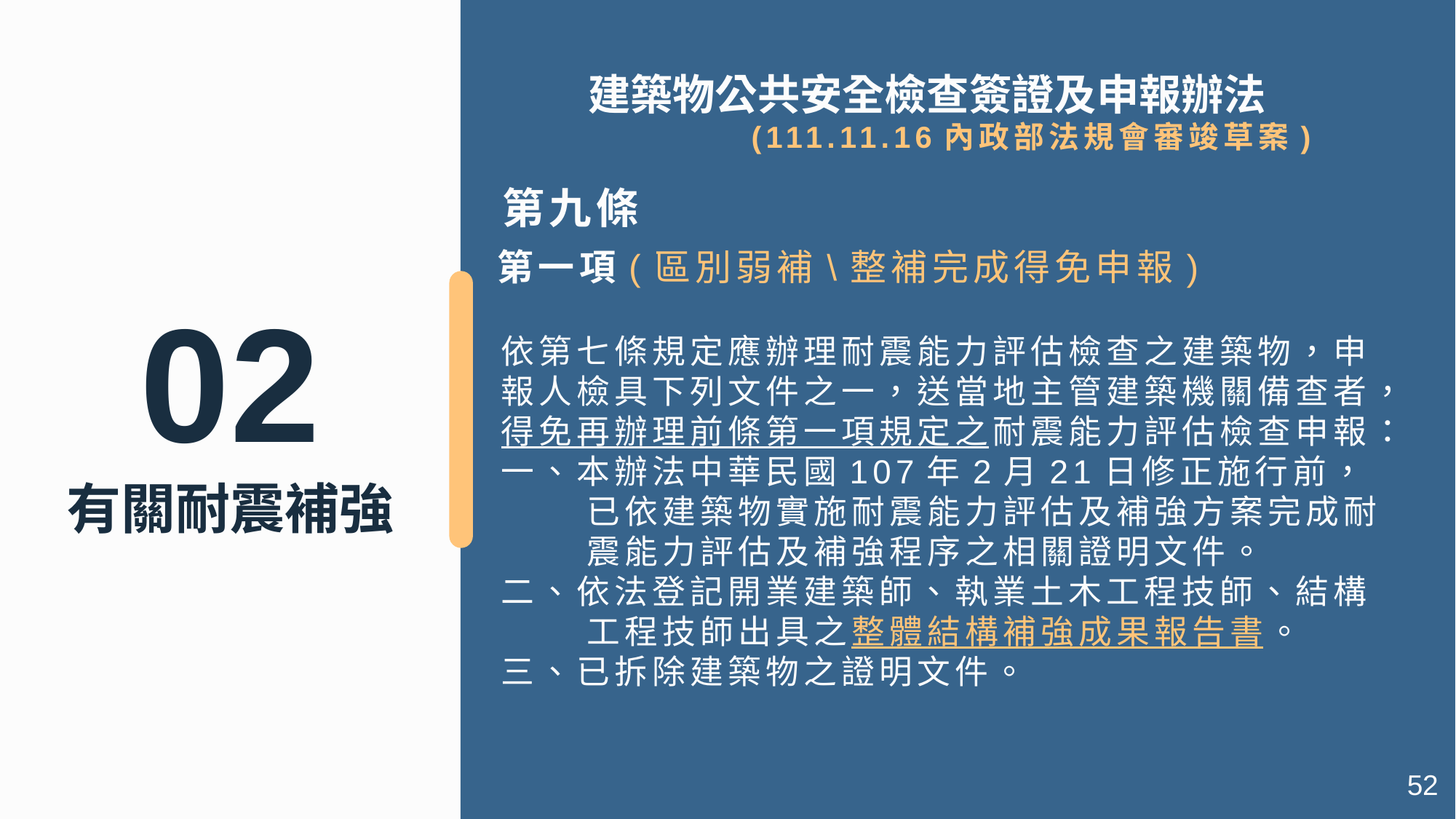

建築物公共安全檢查簽證及申報辦法
 (111.11.16內政部法規會審竣草案)
第九條
第一項(區別弱補\整補完成得免申報)
02
有關耐震補強
依第七條規定應辦理耐震能力評估檢查之建築物，申報人檢具下列文件之一，送當地主管建築機關備查者，得免再辦理前條第一項規定之耐震能力評估檢查申報：
一、本辦法中華民國107年2月21日修正施行前，已依建築物實施耐震能力評估及補強方案完成耐震能力評估及補強程序之相關證明文件。
二、依法登記開業建築師、執業土木工程技師、結構工程技師出具之整體結構補強成果報告書。
三、已拆除建築物之證明文件。
52